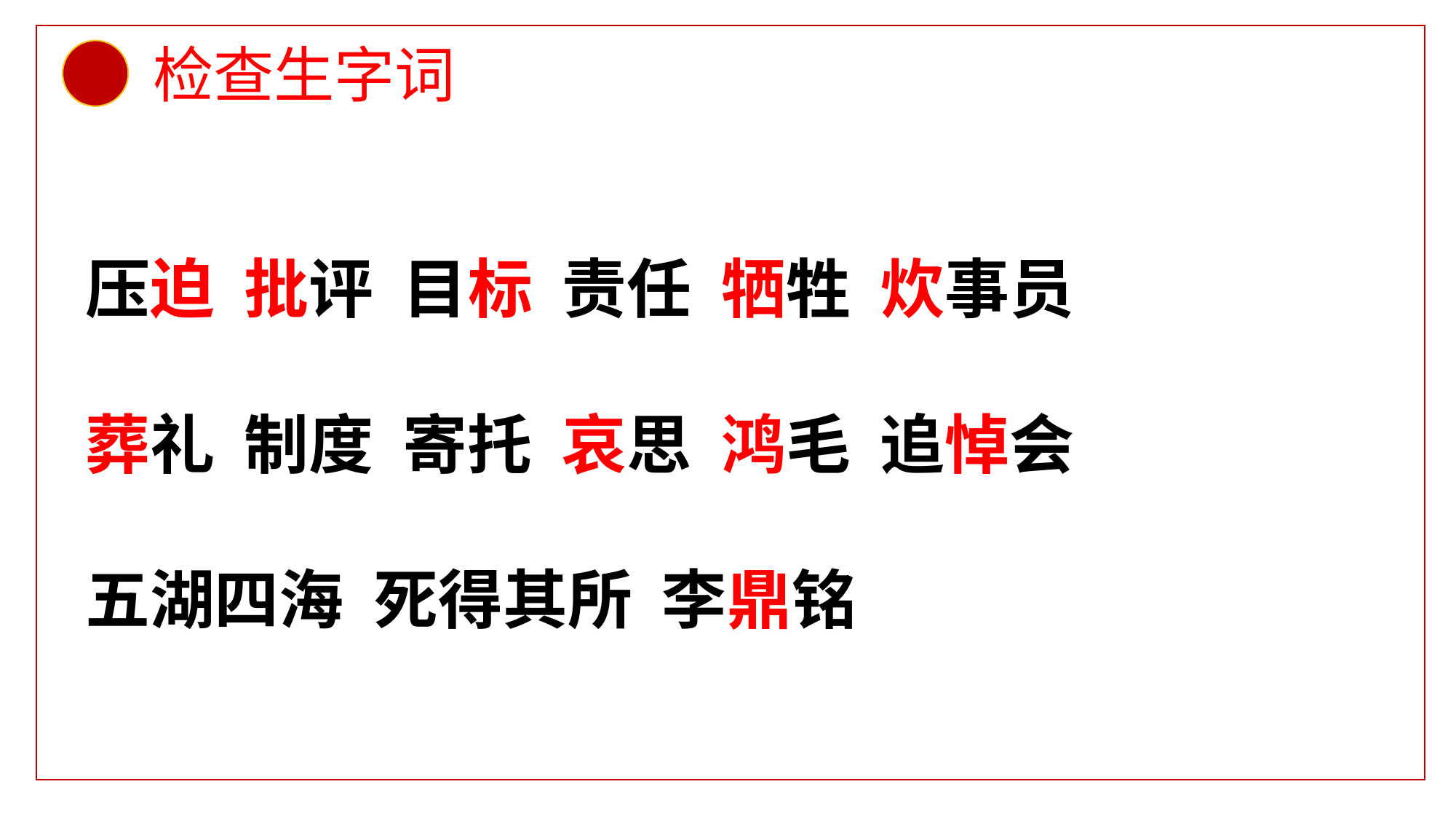

检查生字词

压迫  批评  目标  责任  牺牲  炊事员

葬礼  制度  寄托  哀思  鸿毛  追悼会

五湖四海  死得其所  李鼎铭